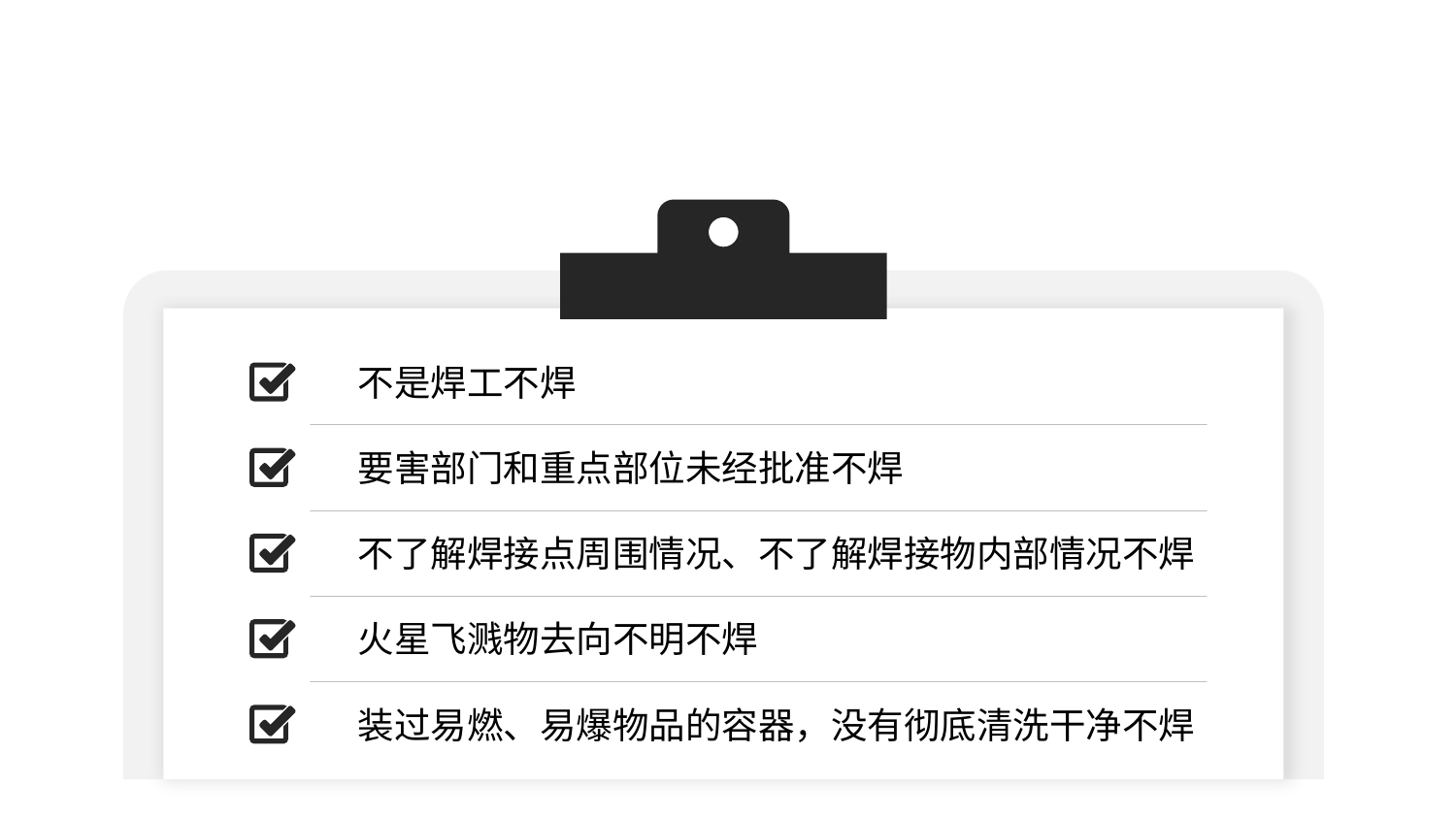

四、焊接作业十不准

不是焊工不焊
要害部门和重点部位未经批准不焊
不了解焊接点周围情况、不了解焊接物内部情况不焊
火星飞溅物去向不明不焊
装过易燃、易爆物品的容器，没有彻底清洗干净不焊